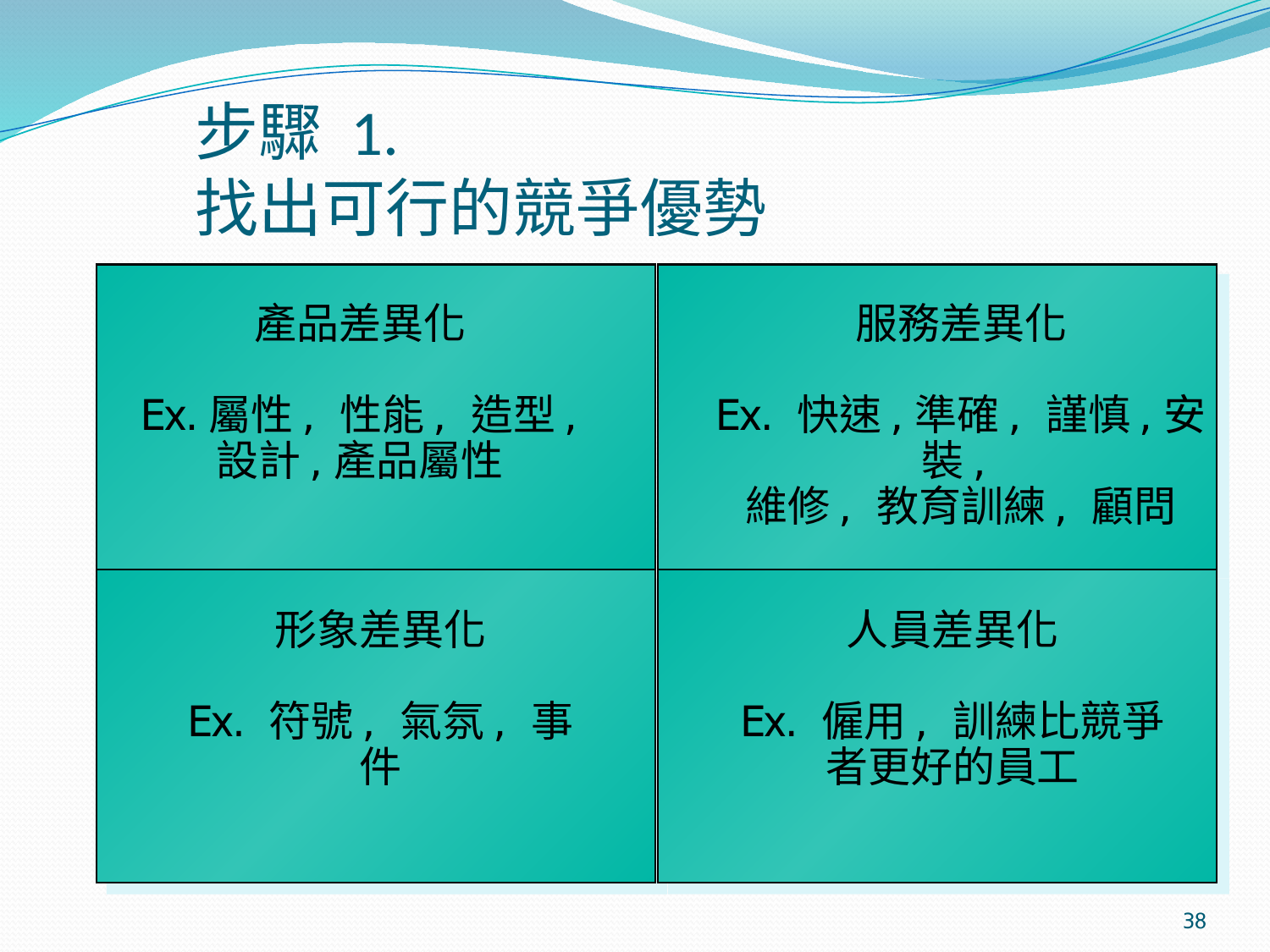

# 步驟 1. 找出可行的競爭優勢

產品差異化

Ex.屬性, 性能, 造型, 設計,產品屬性
服務差異化

Ex. 快速,準確, 謹慎,安裝,
維修, 教育訓練, 顧問

形象差異化

Ex. 符號, 氣氛, 事件
人員差異化

Ex. 僱用, 訓練比競爭者更好的員工
38